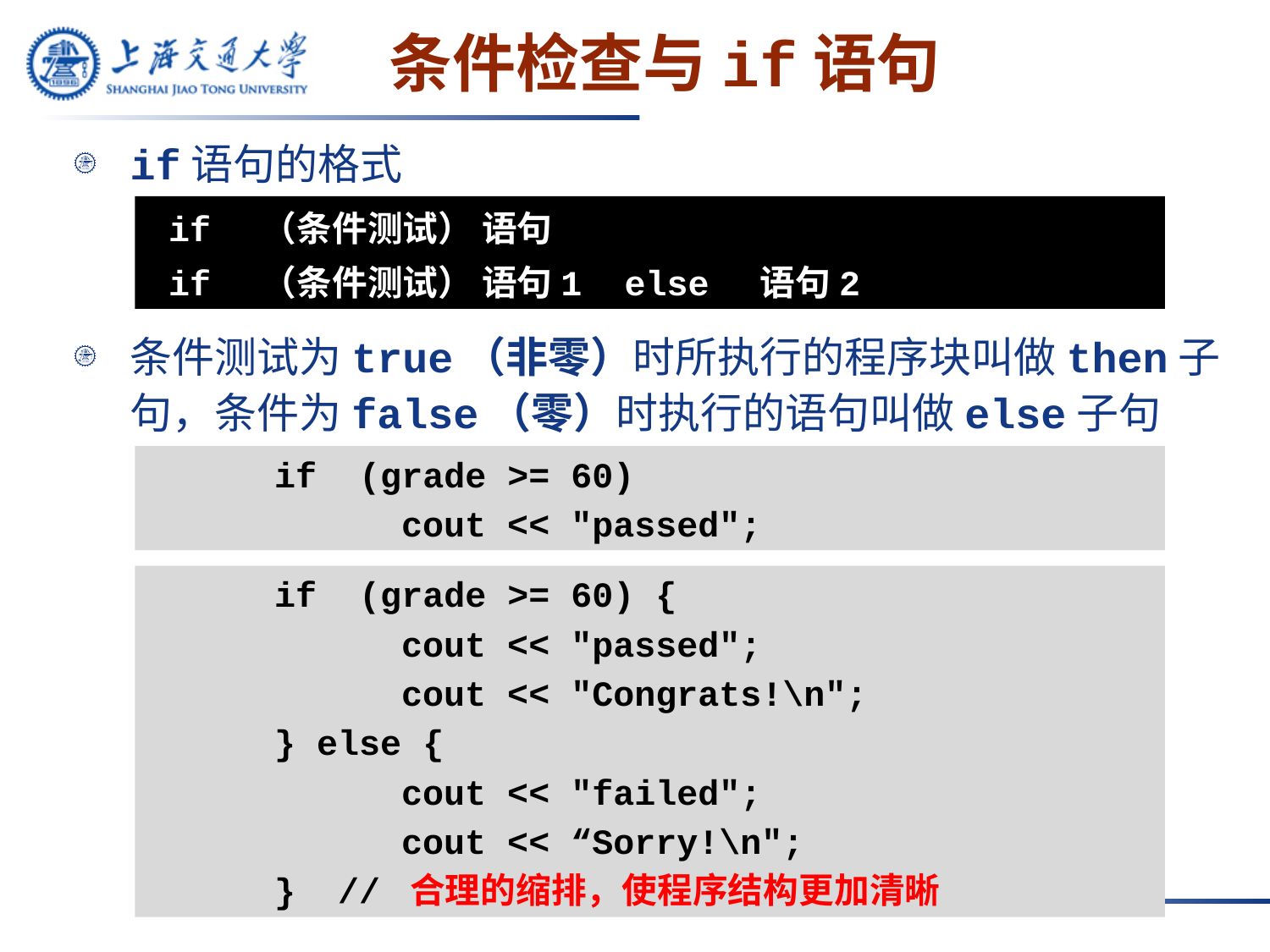

# 条件检查与if语句
if语句的格式

条件测试为true（非零）时所执行的程序块叫做then子句，条件为false（零）时执行的语句叫做else子句

 if  （条件测试） 语句
 if  （条件测试） 语句1  else  语句2
	if  (grade >= 60)
		cout << "passed";
	if  (grade >= 60) {
		cout << "passed";
		cout << "Congrats!\n";
      } else {
		cout << "failed";
		cout << “Sorry!\n";
	}  // 合理的缩排，使程序结构更加清晰